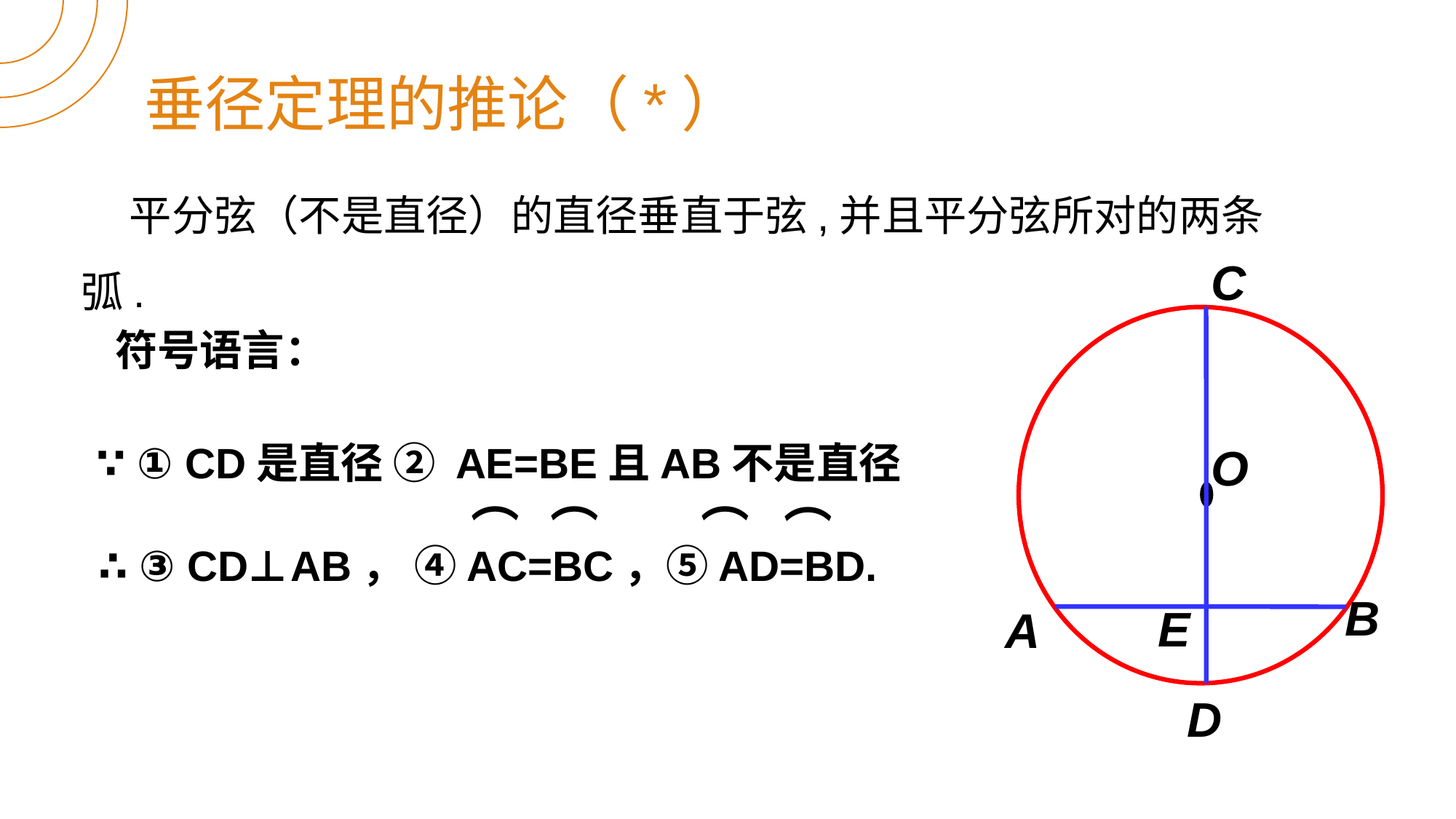

垂径定理的推论（*）
    平分弦（不是直径）的直径垂直于弦,并且平分弦所对的两条弧.
C

O

D
符号语言：
∵ ① CD是直径 ② AE=BE且AB不是直径
⌒
⌒
∴ ③ CD⊥AB， ④AC=BC，⑤AD=BD.
⌒
⌒
B
A

E